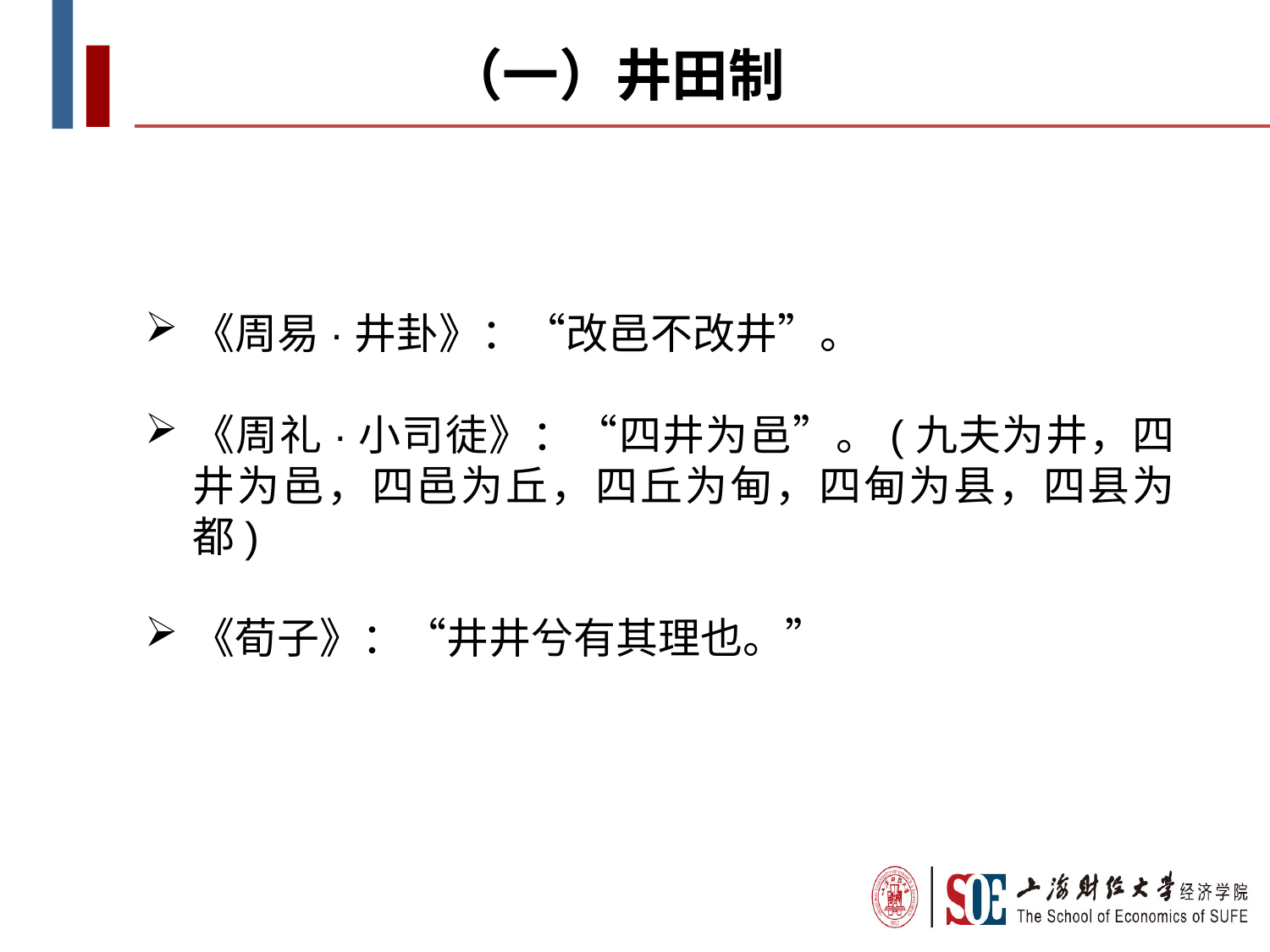

（一）井田制

《周易·井卦》：“改邑不改井”。

《周礼·小司徒》：“四井为邑”。(九夫为井，四井为邑，四邑为丘，四丘为甸，四甸为县，四县为都)

《荀子》：“井井兮有其理也。”